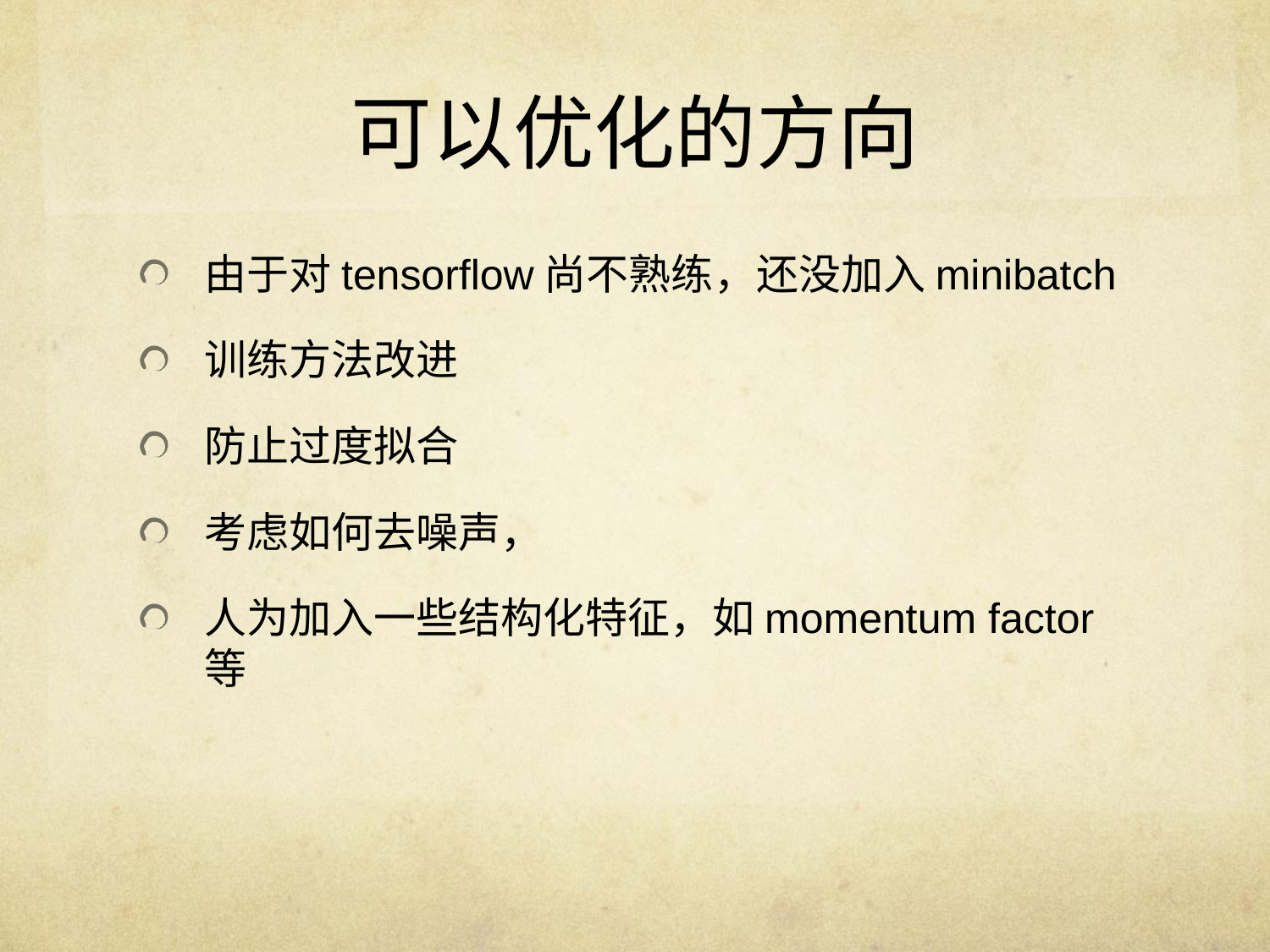

# 可以优化的方向
由于对tensorflow尚不熟练，还没加入minibatch
训练方法改进
防止过度拟合
考虑如何去噪声，
人为加入一些结构化特征，如momentum factor等